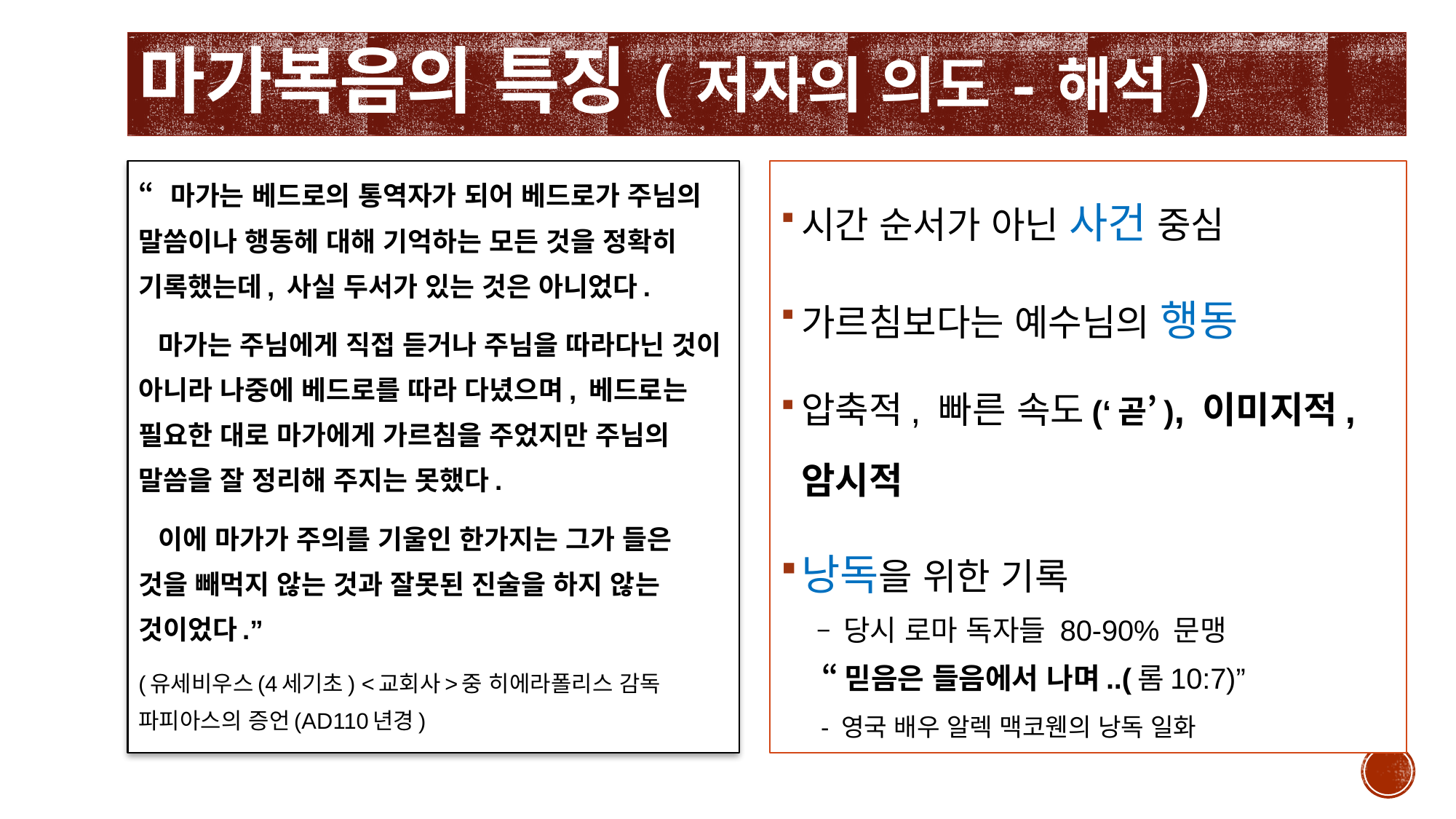

# 마가복음의 특징(저자의 의도-해석)
시간 순서가 아닌 사건 중심
가르침보다는 예수님의 행동
압축적, 빠른 속도(‘곧’), 이미지적, 암시적
낭독을 위한 기록
    – 당시 로마 독자들 80-90% 문맹
     “믿음은 들음에서 나며..(롬10:7)”
     - 영국 배우 알렉 맥코웬의 낭독 일화
“마가는 베드로의 통역자가 되어 베드로가 주님의 말씀이나 행동헤 대해 기억하는 모든 것을 정확히 기록했는데, 사실 두서가 있는 것은 아니었다.
  마가는 주님에게 직접 듣거나 주님을 따라다닌 것이 아니라 나중에 베드로를 따라 다녔으며, 베드로는 필요한 대로 마가에게 가르침을 주었지만 주님의 말씀을 잘 정리해 주지는 못했다.
  이에 마가가 주의를 기울인 한가지는 그가 들은 것을 빼먹지 않는 것과 잘못된 진술을 하지 않는 것이었다.”
(유세비우스(4세기초) <교회사>중 히에라폴리스 감독 파피아스의 증언(AD110년경)